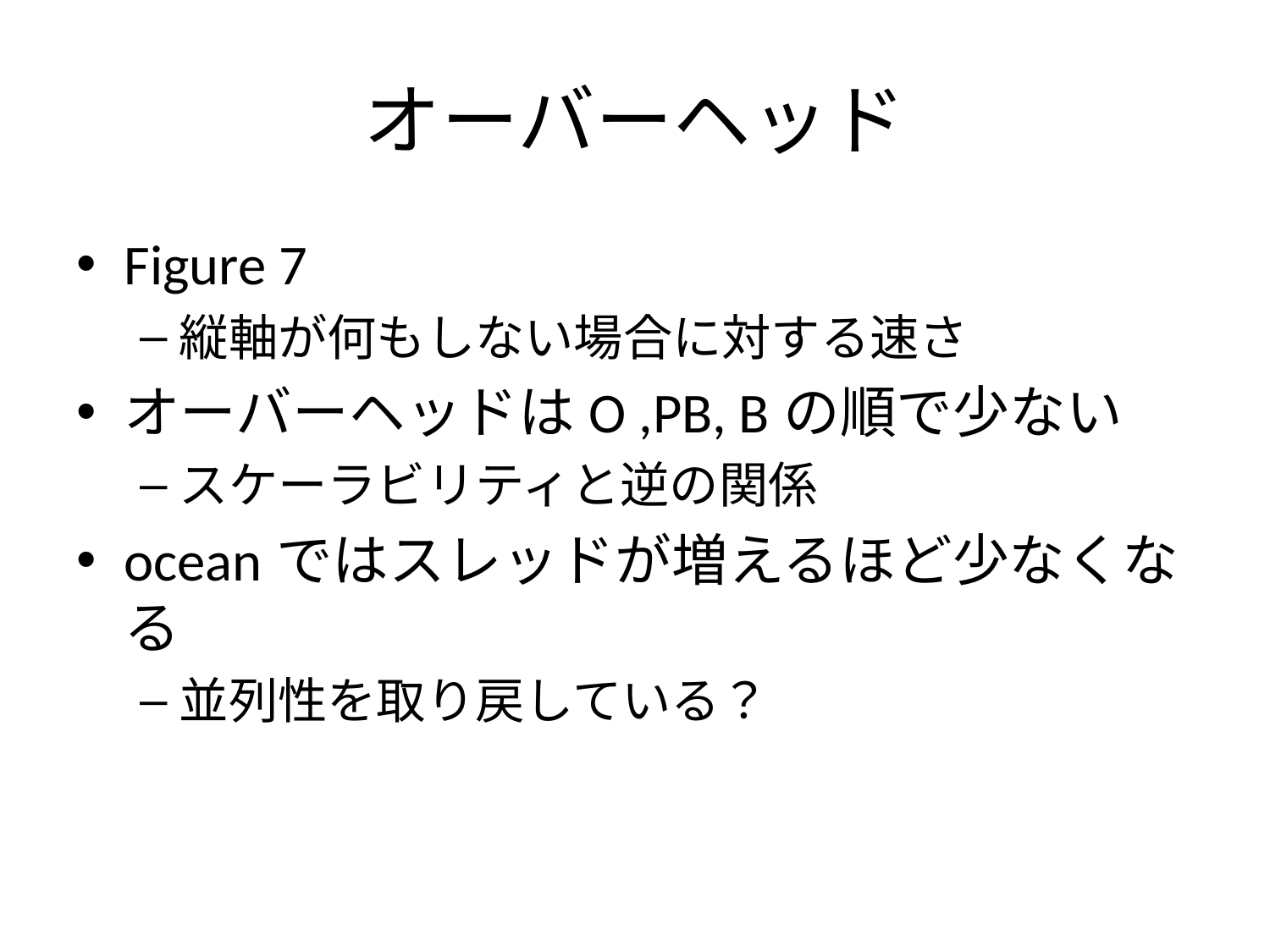

# オーバーヘッド
Figure 7
縦軸が何もしない場合に対する速さ
オーバーヘッドはO ,PB, Bの順で少ない
スケーラビリティと逆の関係
oceanではスレッドが増えるほど少なくなる
並列性を取り戻している？